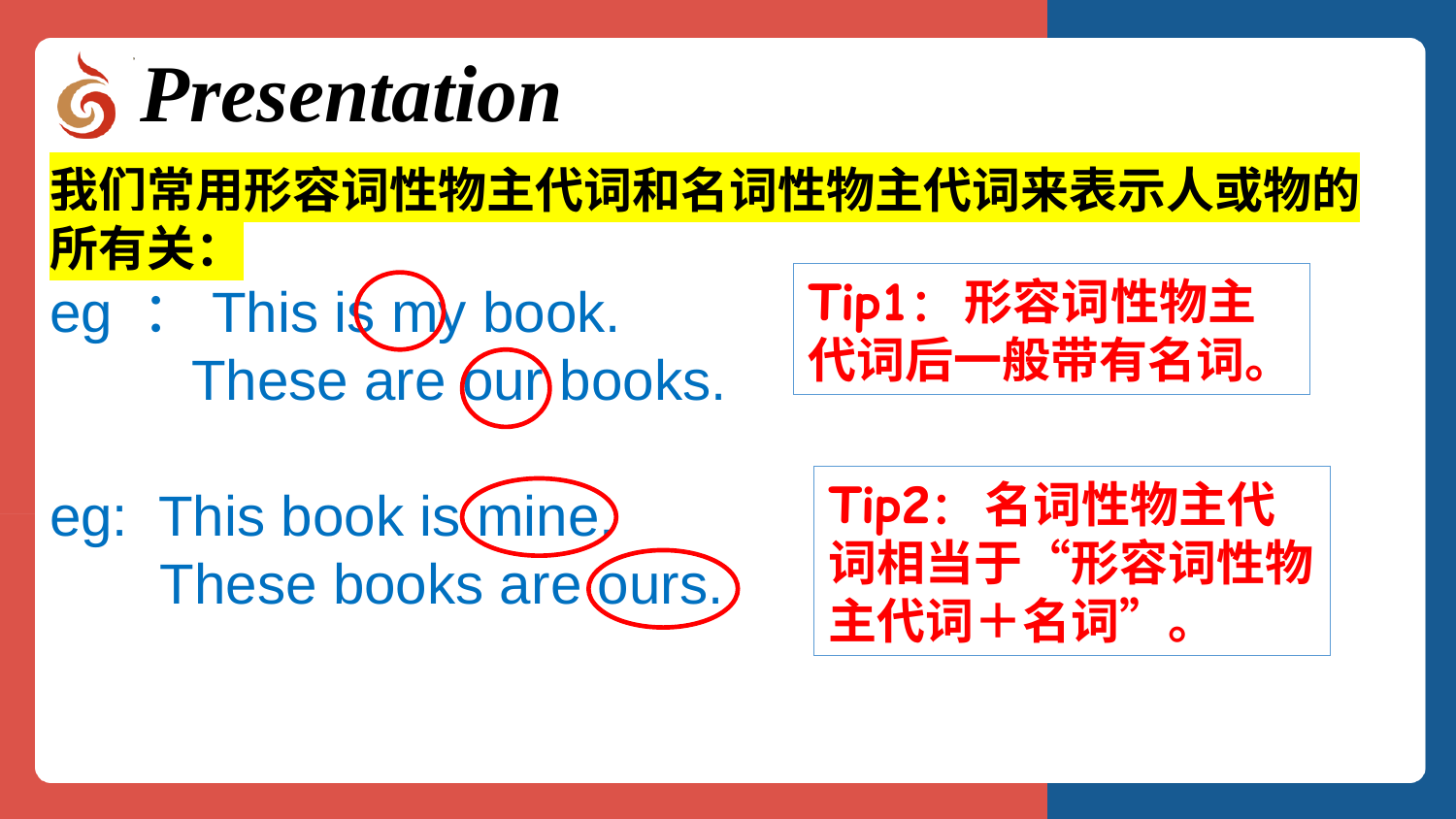

Presentation
我们常用形容词性物主代词和名词性物主代词来表示人或物的所有关：
eg ：This is my book.
         These are our books.

eg:  This book is mine.
       These books are ours.
Tip1: 形容词性物主代词后一般带有名词。

Tip2: 名词性物主代词相当于“形容词性物主代词＋名词”。